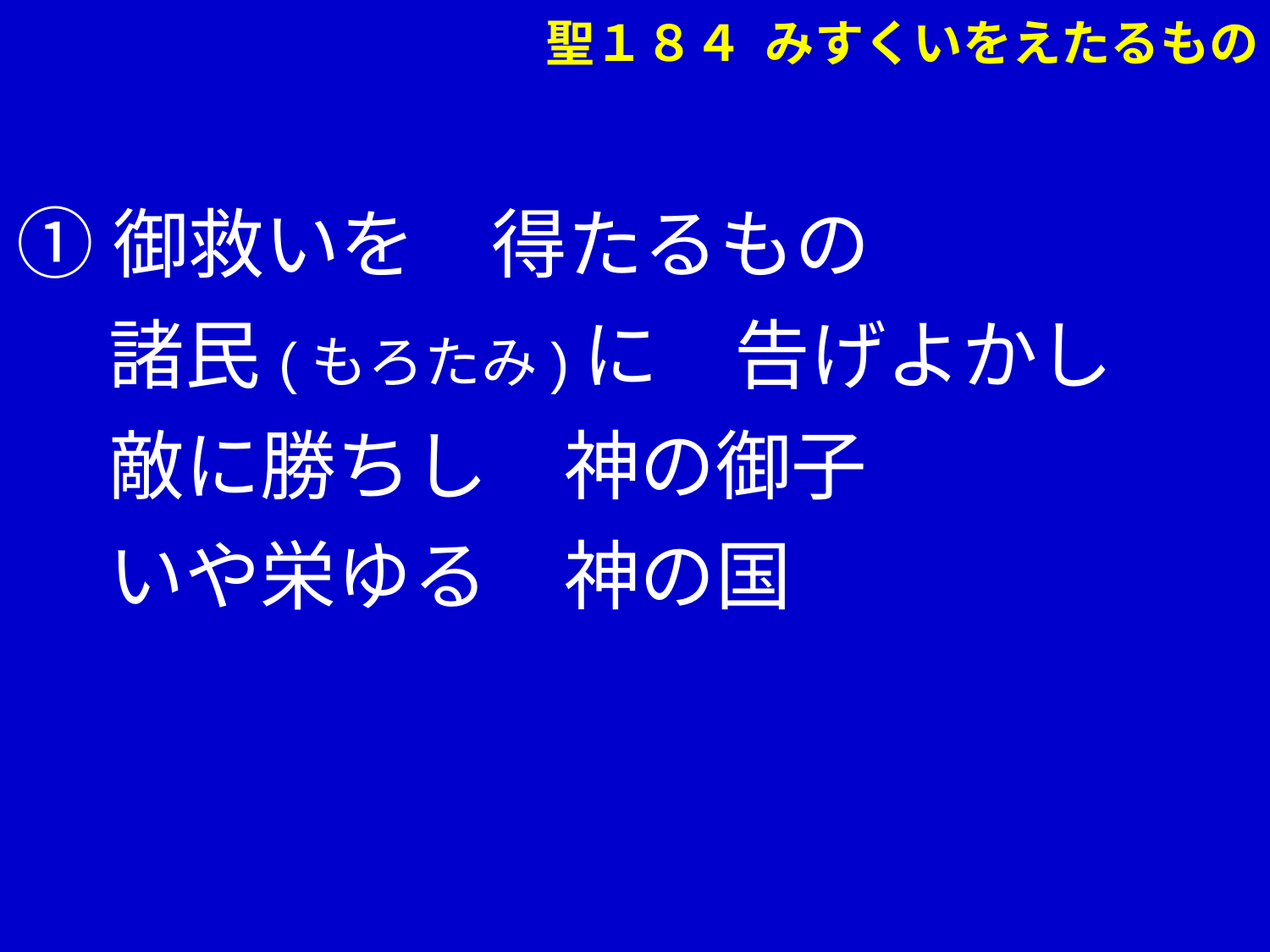

聖１８４  みすくいをえたるもの

①御救いを　得たるもの
　 諸民(もろたみ)に　告げよかし
　 敵に勝ちし　神の御子
　 いや栄ゆる　神の国